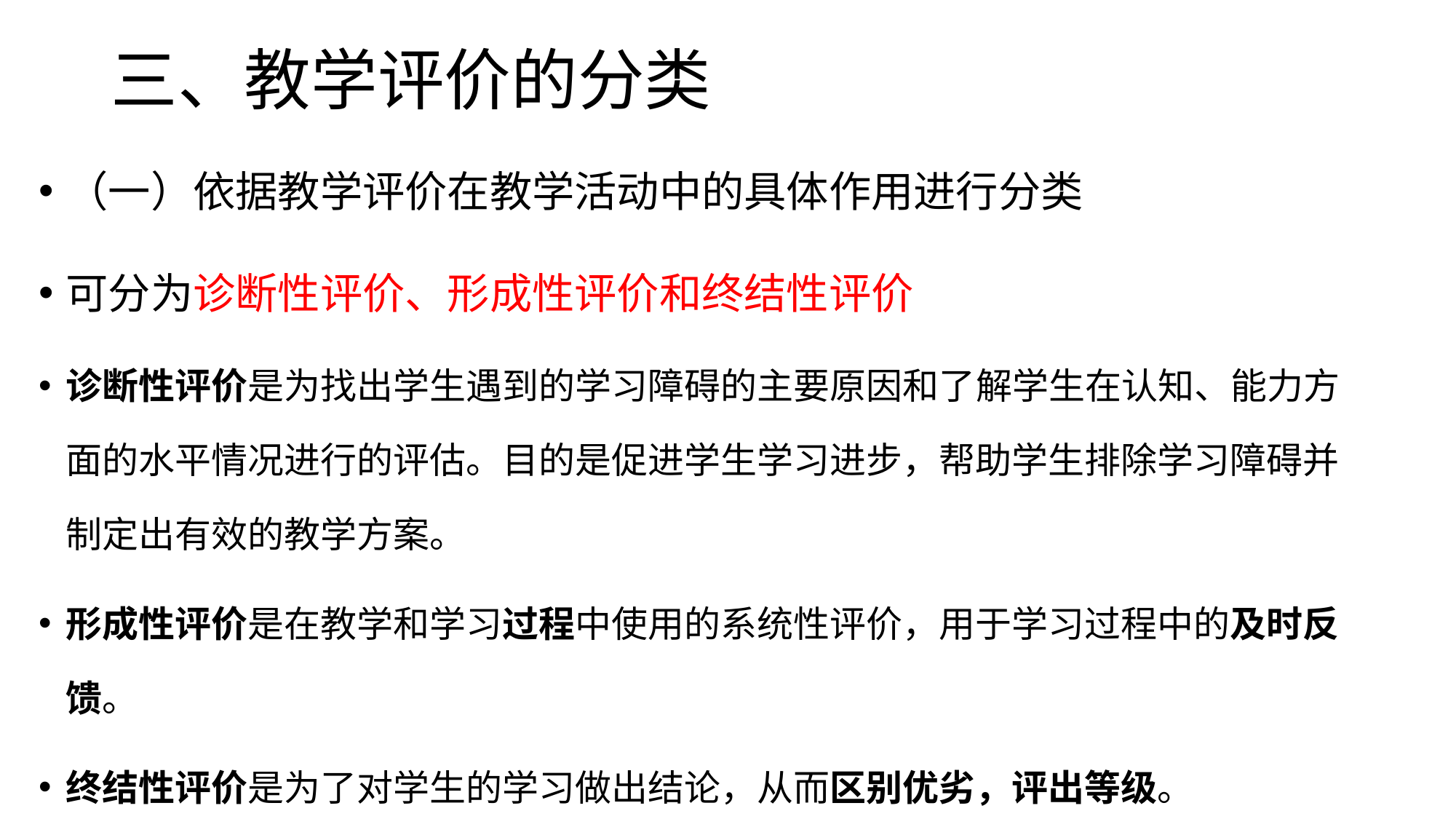

# 三、教学评价的分类
（一）依据教学评价在教学活动中的具体作用进行分类
可分为诊断性评价、形成性评价和终结性评价
诊断性评价是为找出学生遇到的学习障碍的主要原因和了解学生在认知、能力方面的水平情况进行的评估。目的是促进学生学习进步，帮助学生排除学习障碍并制定出有效的教学方案。
形成性评价是在教学和学习过程中使用的系统性评价，用于学习过程中的及时反馈。
终结性评价是为了对学生的学习做出结论，从而区别优劣，评出等级。